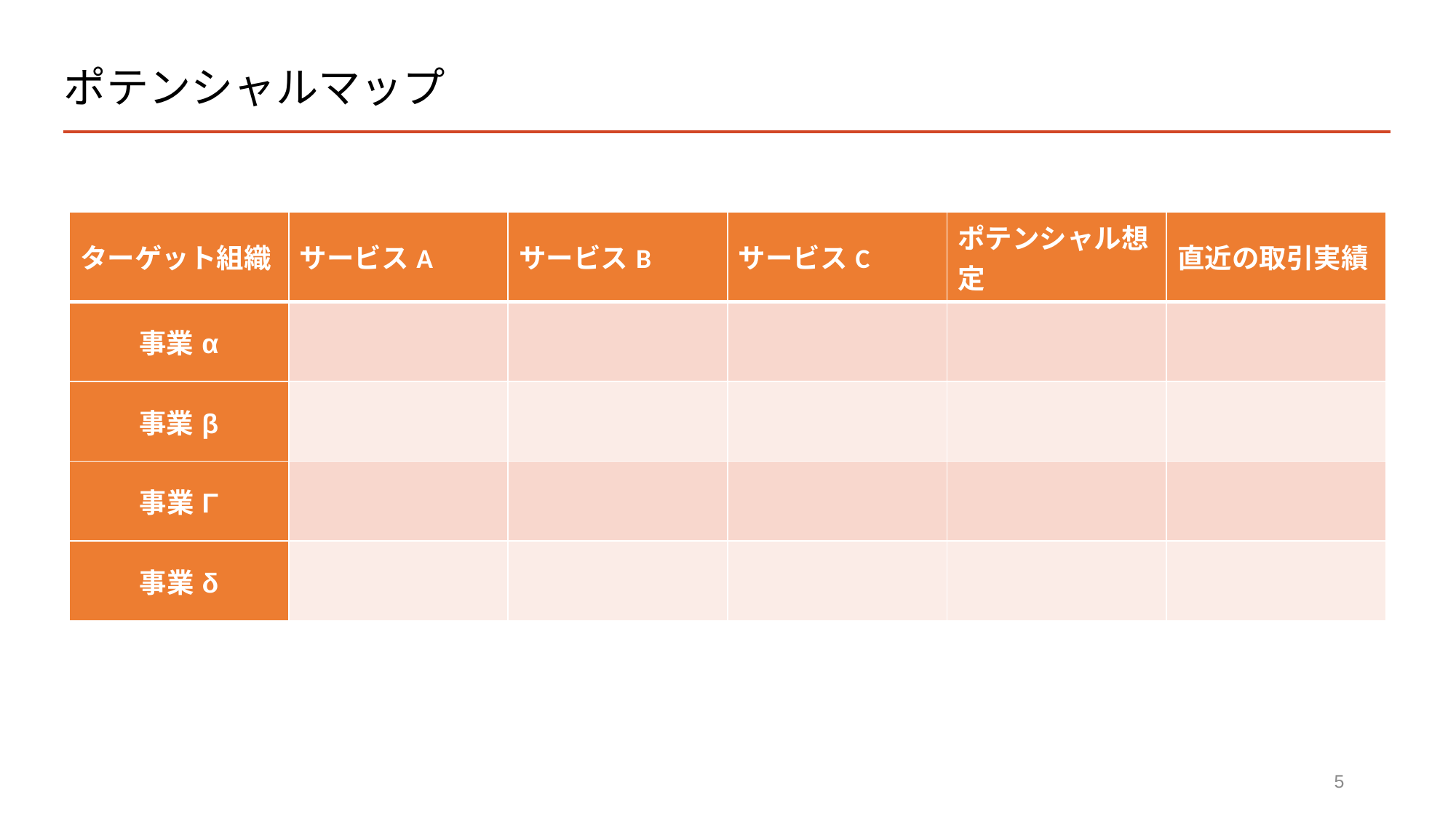

# ポテンシャルマップ
| ターゲット組織 | サービスA | サービスB | サービスC | ポテンシャル想定 | 直近の取引実績 |
| --- | --- | --- | --- | --- | --- |
| 事業α |  |  |  |  |  |
| 事業β |  |  |  |  |  |
| 事業Γ |  |  |  |  |  |
| 事業δ |  |  |  |  |  |
5